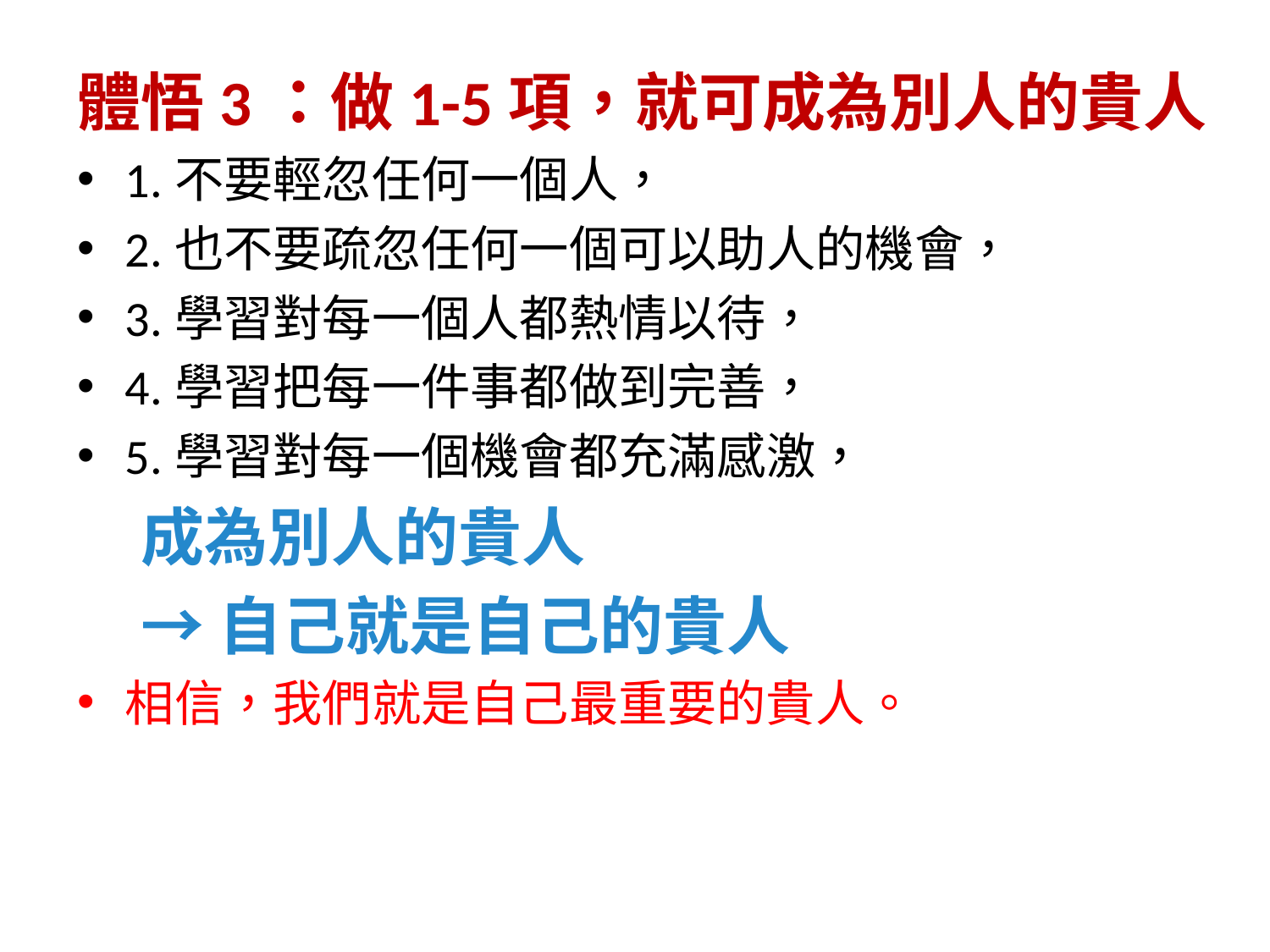

體悟3：做1-5項，就可成為別人的貴人
1.不要輕忽任何一個人，
2.也不要疏忽任何一個可以助人的機會，
3.學習對每一個人都熱情以待，
4.學習把每一件事都做到完善，
5.學習對每一個機會都充滿感激，
　成為別人的貴人
　→ 自己就是自己的貴人
相信，我們就是自己最重要的貴人。